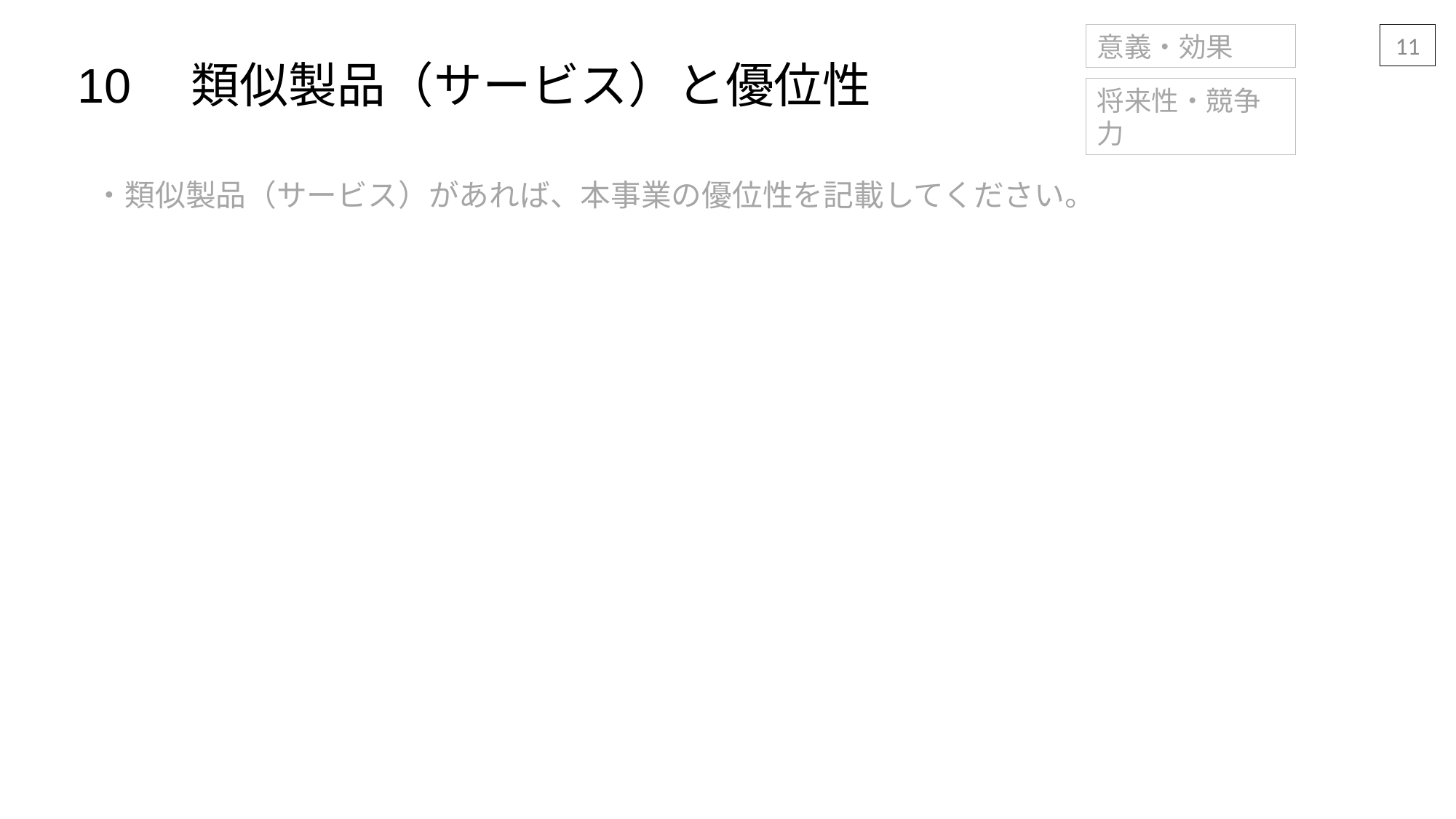

意義・効果
11
10　類似製品（サービス）と優位性
将来性・競争力

・類似製品（サービス）があれば、本事業の優位性を記載してください。